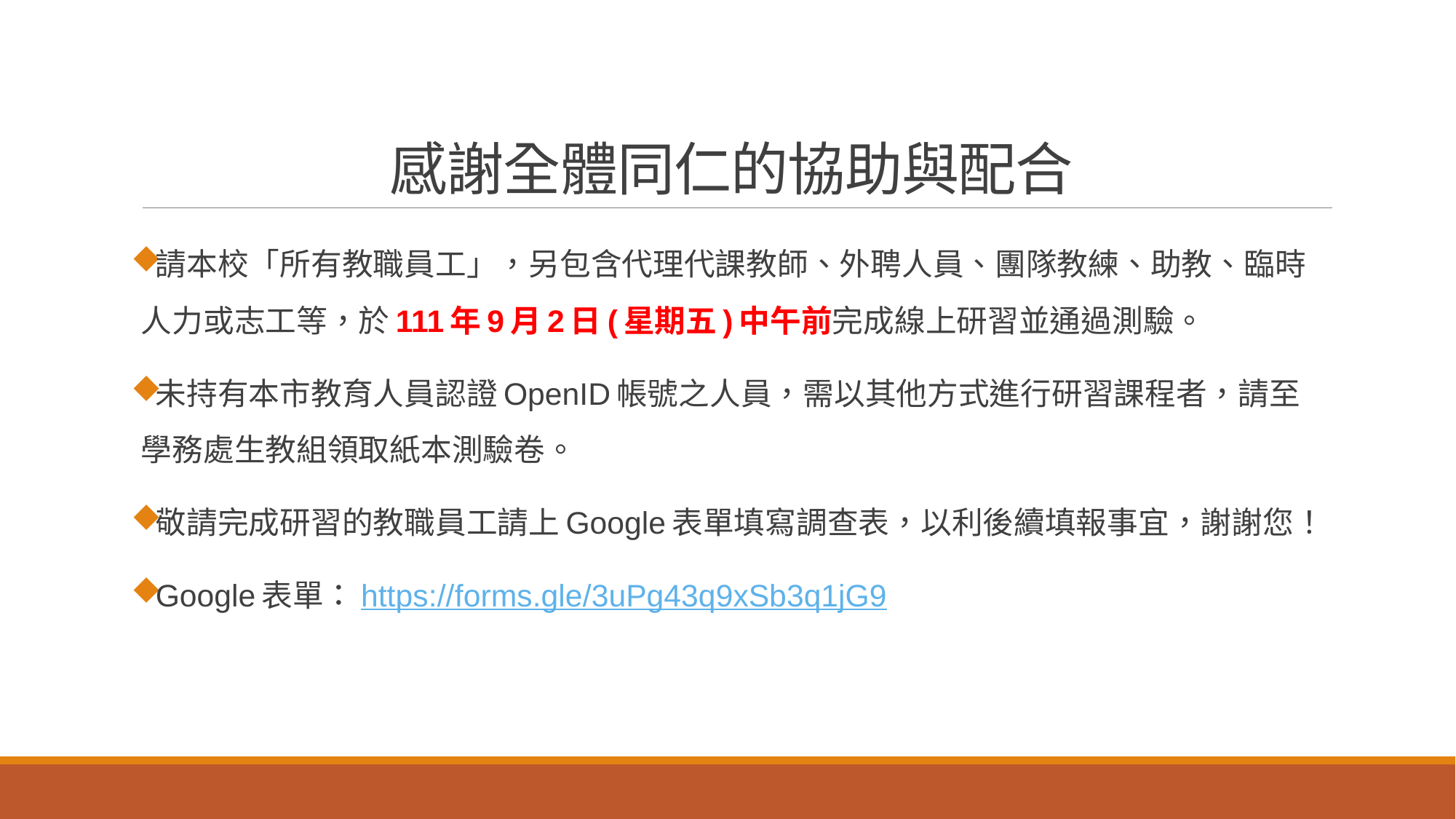

# 感謝全體同仁的協助與配合
請本校「所有教職員工」，另包含代理代課教師、外聘人員、團隊教練、助教、臨時人力或志工等，於111年9月2日(星期五)中午前完成線上研習並通過測驗。
未持有本市教育人員認證OpenID帳號之人員，需以其他方式進行研習課程者，請至學務處生教組領取紙本測驗卷。
敬請完成研習的教職員工請上Google表單填寫調查表，以利後續填報事宜，謝謝您！
Google表單：https://forms.gle/3uPg43q9xSb3q1jG9